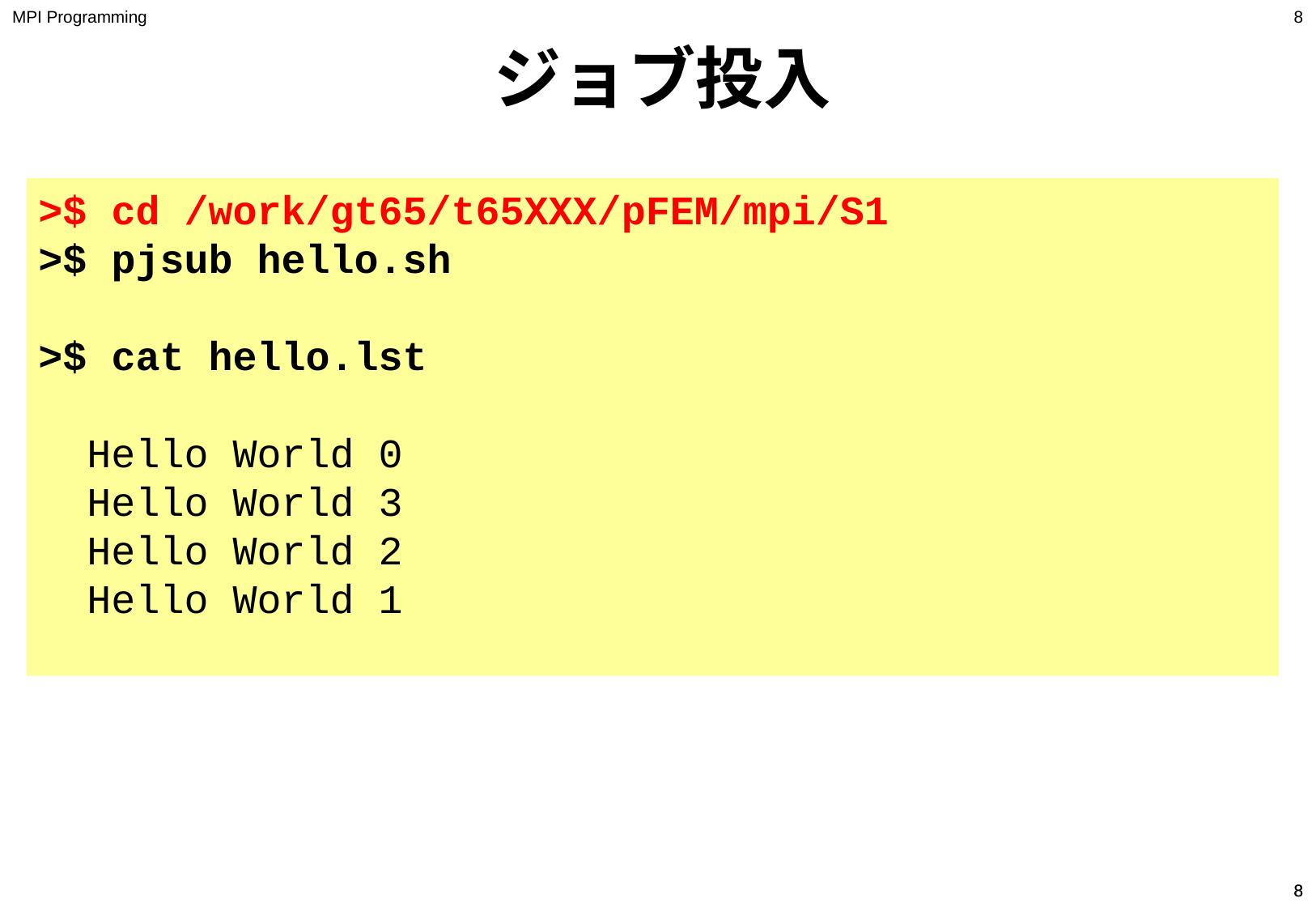

MPI Programming
8
ジョブ投入
>$ cd /work/gt65/t65XXX/pFEM/mpi/S1
>$ pjsub hello.sh

>$ cat hello.lst

  Hello World 0
  Hello World 3
  Hello World 2
  Hello World 1

8
8